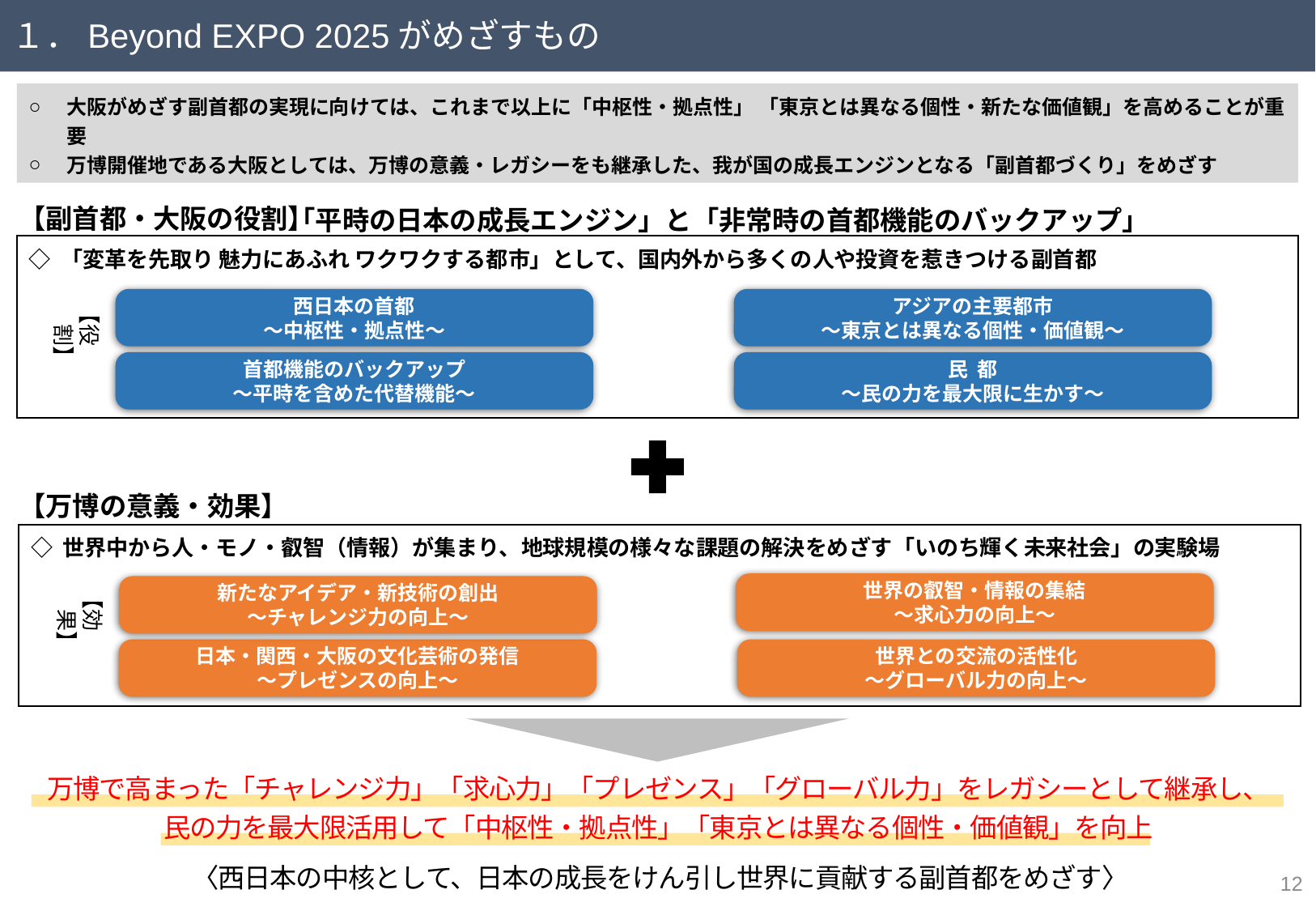

１．Beyond EXPO 2025がめざすもの
大阪がめざす副首都の実現に向けては、これまで以上に「中枢性・拠点性」 「東京とは異なる個性・新たな価値観」を高めることが重要
万博開催地である大阪としては、万博の意義・レガシーをも継承した、我が国の成長エンジンとなる「副首都づくり」をめざす
【副首都・大阪の役割】
「平時の日本の成長エンジン」と「非常時の首都機能のバックアップ」
◇ 「変革を先取り 魅力にあふれ ワクワクする都市」として、国内外から多くの人や投資を惹きつける副首都
【役　　割】
西日本の首都
～中枢性・拠点性～
アジアの主要都市
～東京とは異なる個性・価値観～
首都機能のバックアップ
～平時を含めた代替機能～
民  都
～民の力を最大限に生かす～

【万博の意義・効果】
◇ 世界中から人・モノ・叡智（情報）が集まり、地球規模の様々な課題の解決をめざす「いのち輝く未来社会」の実験場
【効　　果】
世界の叡智・情報の集結
～求心力の向上～
新たなアイデア・新技術の創出
～チャレンジ力の向上～
日本・関西・大阪の文化芸術の発信
～プレゼンスの向上～
世界との交流の活性化
～グローバル力の向上～

万博で高まった「チャレンジ力」「求心力」「プレゼンス」「グローバル力」をレガシーとして継承し、
民の力を最大限活用して「中枢性・拠点性」「東京とは異なる個性・価値観」を向上

 〈西日本の中核として、日本の成長をけん引し世界に貢献する副首都をめざす〉
12